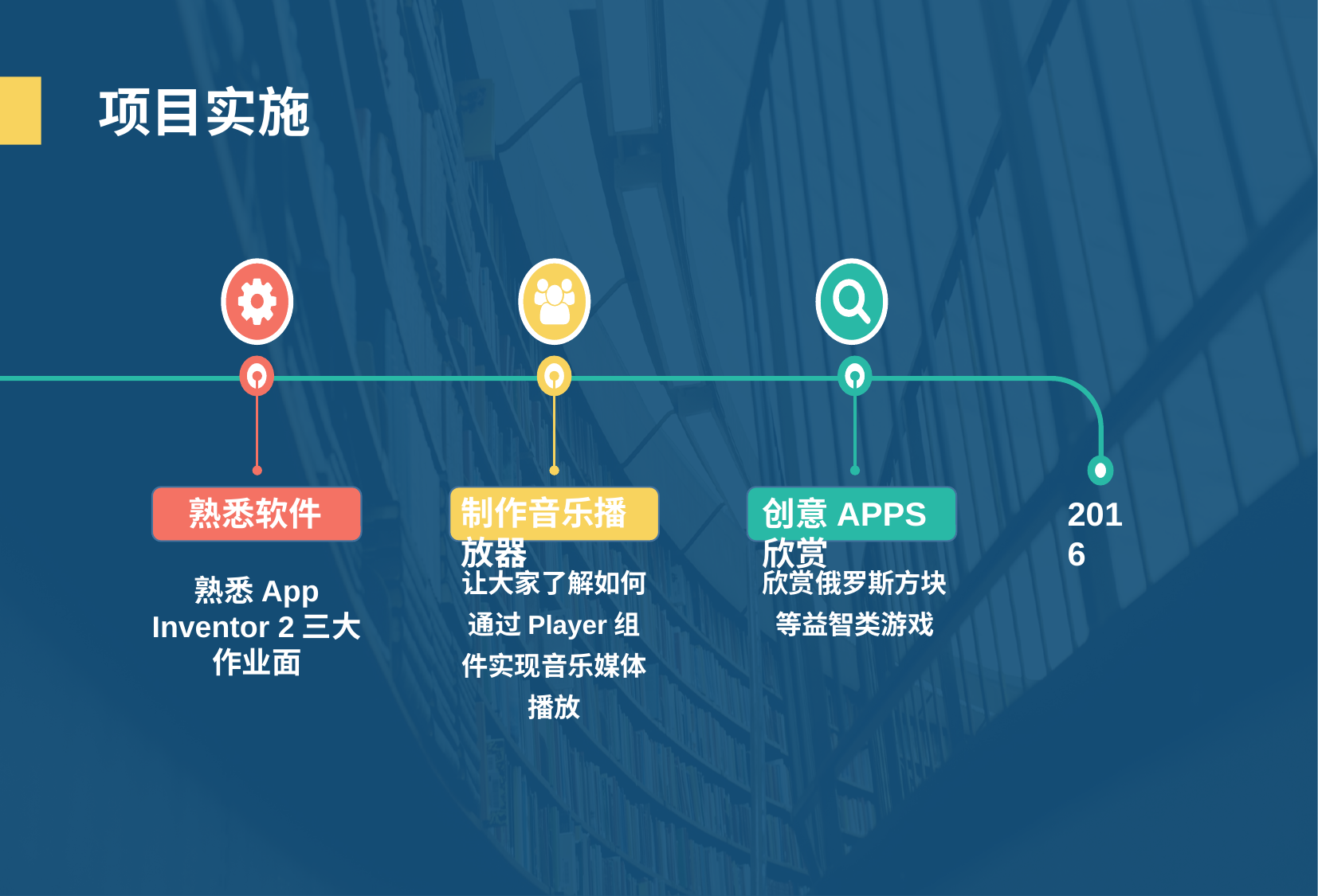

项目实施

制作音乐播放器
创意APPS欣赏

熟悉软件
2016
欣赏俄罗斯方块等益智类游戏
让大家了解如何通过Player组件实现音乐媒体播放
熟悉App Inventor 2三大作业面